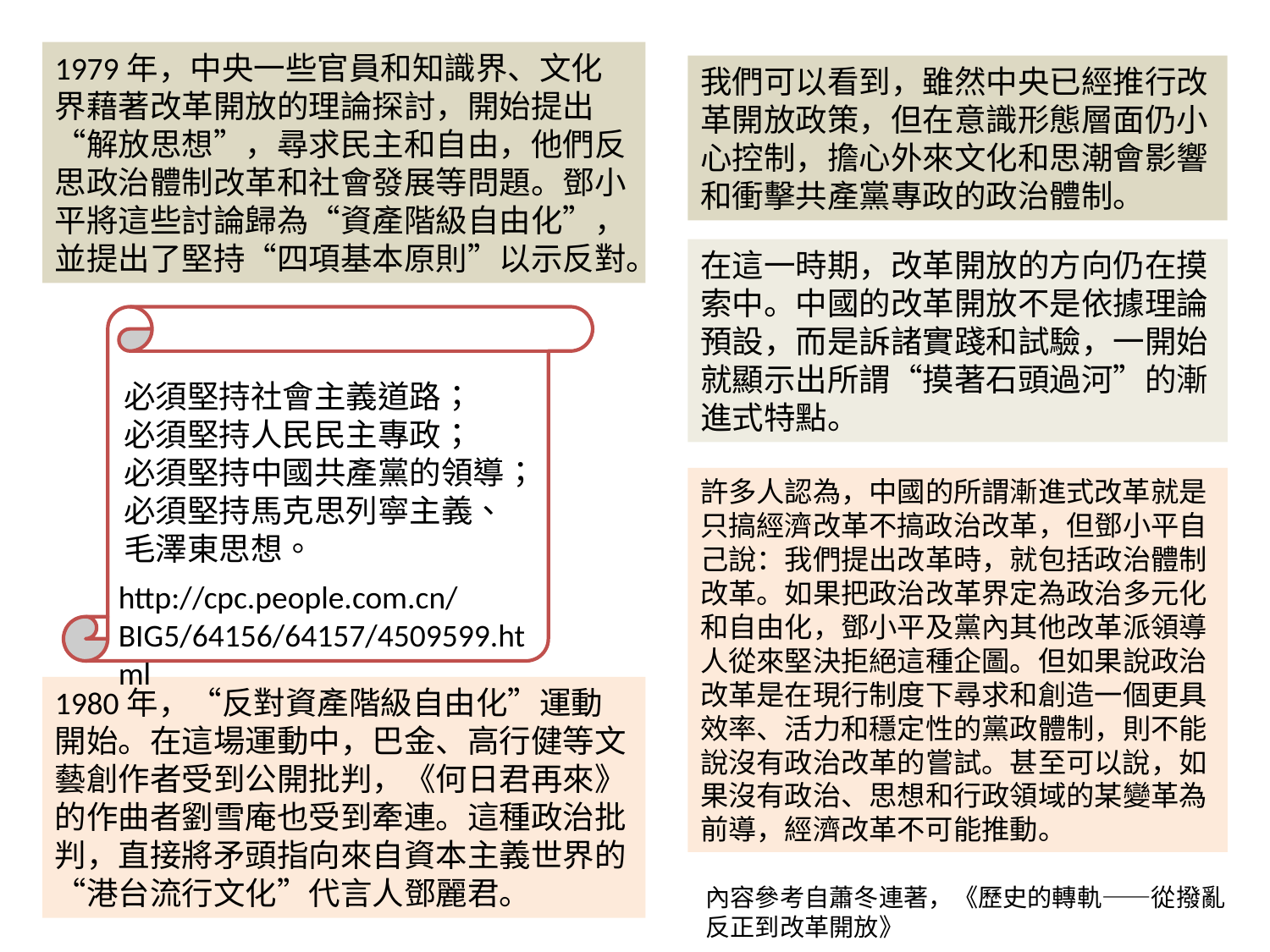

1979年，中央一些官員和知識界、文化界藉著改革開放的理論探討，開始提出“解放思想”，尋求民主和自由，他們反思政治體制改革和社會發展等問題。鄧小平將這些討論歸為“資產階級自由化”，並提出了堅持“四項基本原則”以示反對。
我們可以看到，雖然中央已經推行改革開放政策，但在意識形態層面仍小心控制，擔心外來文化和思潮會影響和衝擊共產黨專政的政治體制。
在這一時期，改革開放的方向仍在摸索中。中國的改革開放不是依據理論預設，而是訴諸實踐和試驗，一開始就顯示出所謂“摸著石頭過河”的漸進式特點。

必須堅持社會主義道路；
必須堅持人民民主專政；
必須堅持中國共產黨的領導；
必須堅持馬克思列寧主義、毛澤東思想。
許多人認為，中國的所謂漸進式改革就是只搞經濟改革不搞政治改革，但鄧小平自己說：我們提出改革時，就包括政治體制改革。如果把政治改革界定為政治多元化和自由化，鄧小平及黨內其他改革派領導人從來堅決拒絕這種企圖。但如果說政治改革是在現行制度下尋求和創造一個更具效率、活力和穩定性的黨政體制，則不能說沒有政治改革的嘗試。甚至可以說，如果沒有政治、思想和行政領域的某變革為前導，經濟改革不可能推動。
http://cpc.people.com.cn/BIG5/64156/64157/4509599.html
1980年，“反對資產階級自由化”運動開始。在這場運動中，巴金、高行健等文藝創作者受到公開批判，《何日君再來》的作曲者劉雪庵也受到牽連。這種政治批判，直接將矛頭指向來自資本主義世界的“港台流行文化”代言人鄧麗君。
內容參考自蕭冬連著，《歷史的轉軌——從撥亂反正到改革開放》